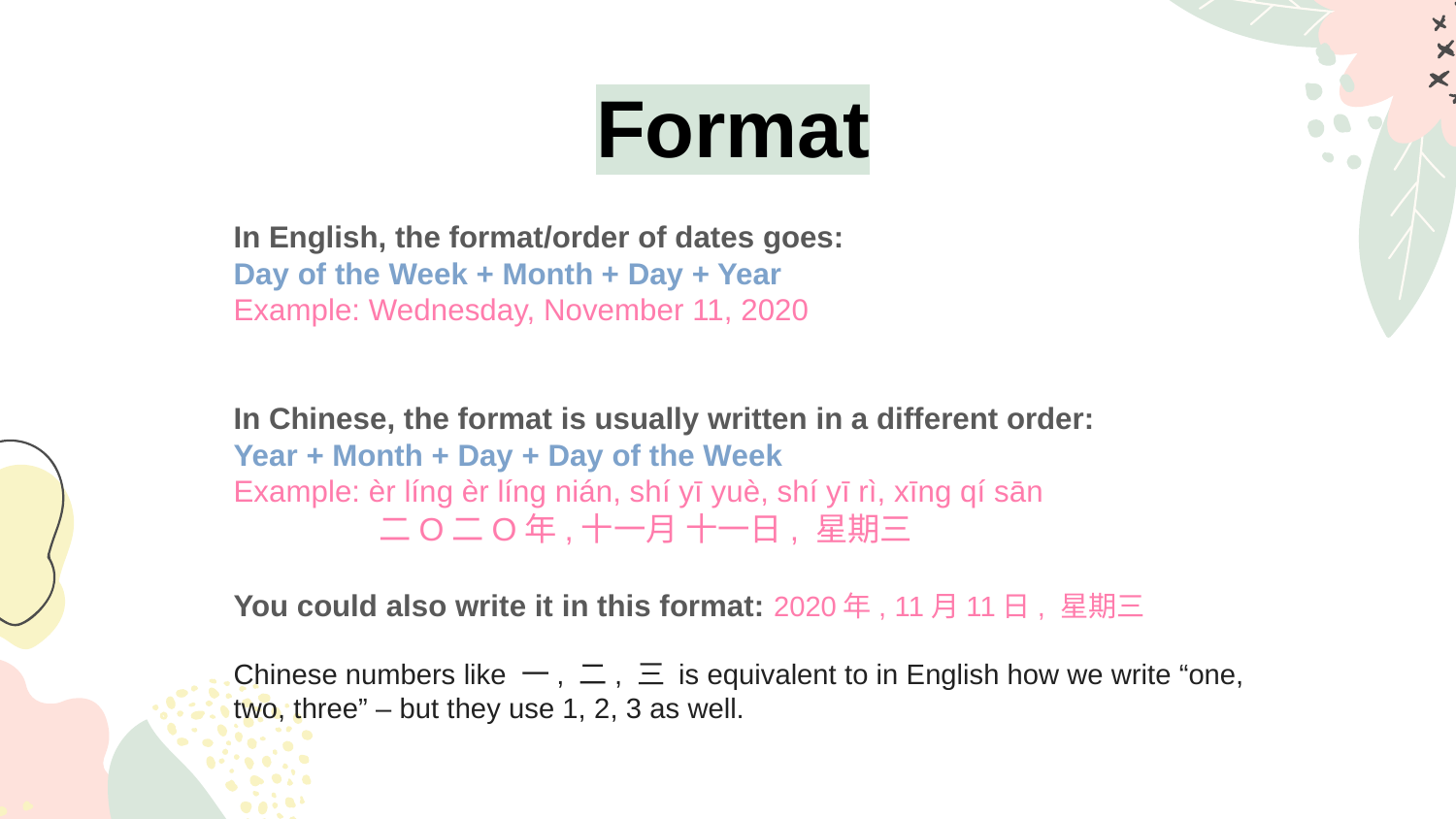

# Format
In English, the format/order of dates goes:
Day of the Week + Month + Day + Year
Example: Wednesday, November 11, 2020

In Chinese, the format is usually written in a different order:
Year + Month + Day + Day of the Week
Example: èr líng èr líng nián, shí yī yuè, shí yī rì, xīng qí sān
	二O二O年,十一月 十一日, 星期三

You could also write it in this format: 2020年, 11月11日, 星期三

Chinese numbers like 一, 二, 三 is equivalent to in English how we write “one, two, three” – but they use 1, 2, 3 as well.